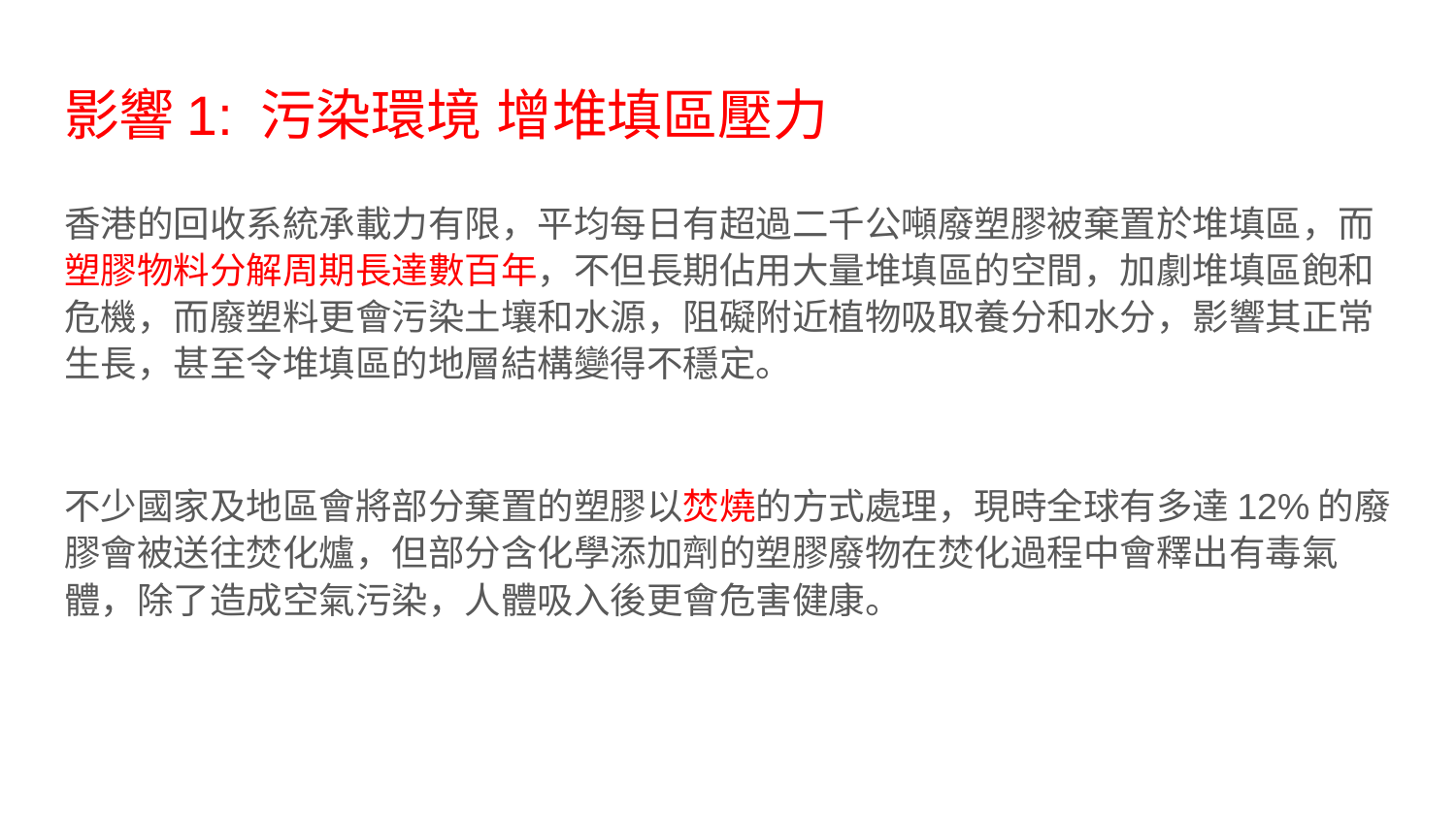

# 影響1: 污染環境 增堆填區壓力
香港的回收系統承載力有限，平均每日有超過二千公噸廢塑膠被棄置於堆填區，而塑膠物料分解周期長達數百年，不但長期佔用大量堆填區的空間，加劇堆填區飽和危機，而廢塑料更會污染土壤和水源，阻礙附近植物吸取養分和水分，影響其正常生長，甚至令堆填區的地層結構變得不穩定。

不少國家及地區會將部分棄置的塑膠以焚燒的方式處理，現時全球有多達12%的廢膠會被送往焚化爐，但部分含化學添加劑的塑膠廢物在焚化過程中會釋出有毒氣體，除了造成空氣污染，人體吸入後更會危害健康。